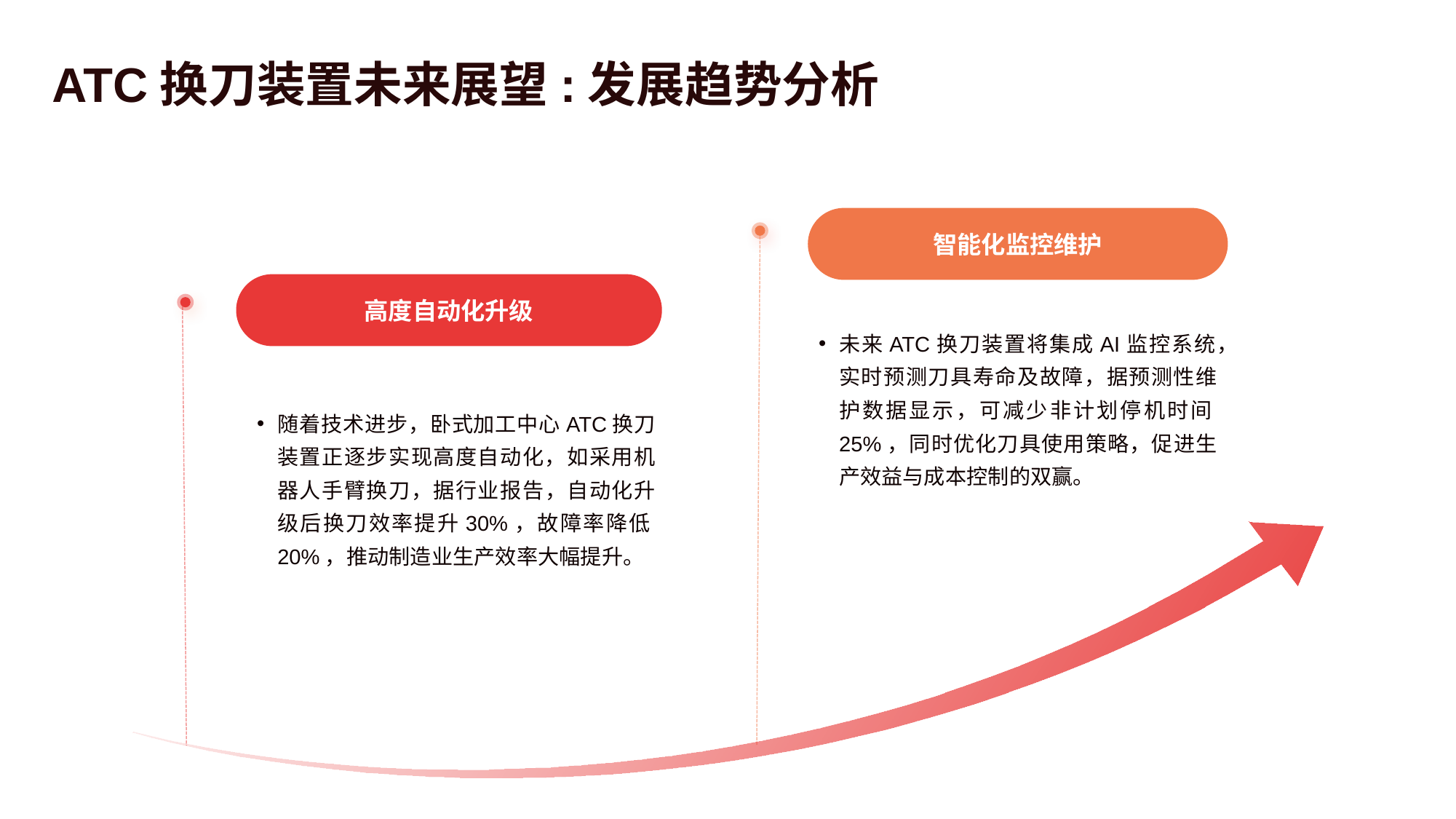

ATC换刀装置未来展望:发展趋势分析
智能化监控维护

高度自动化升级

未来ATC换刀装置将集成AI监控系统，实时预测刀具寿命及故障，据预测性维护数据显示，可减少非计划停机时间25%，同时优化刀具使用策略，促进生产效益与成本控制的双赢。
随着技术进步，卧式加工中心ATC换刀装置正逐步实现高度自动化，如采用机器人手臂换刀，据行业报告，自动化升级后换刀效率提升30%，故障率降低20%，推动制造业生产效率大幅提升。